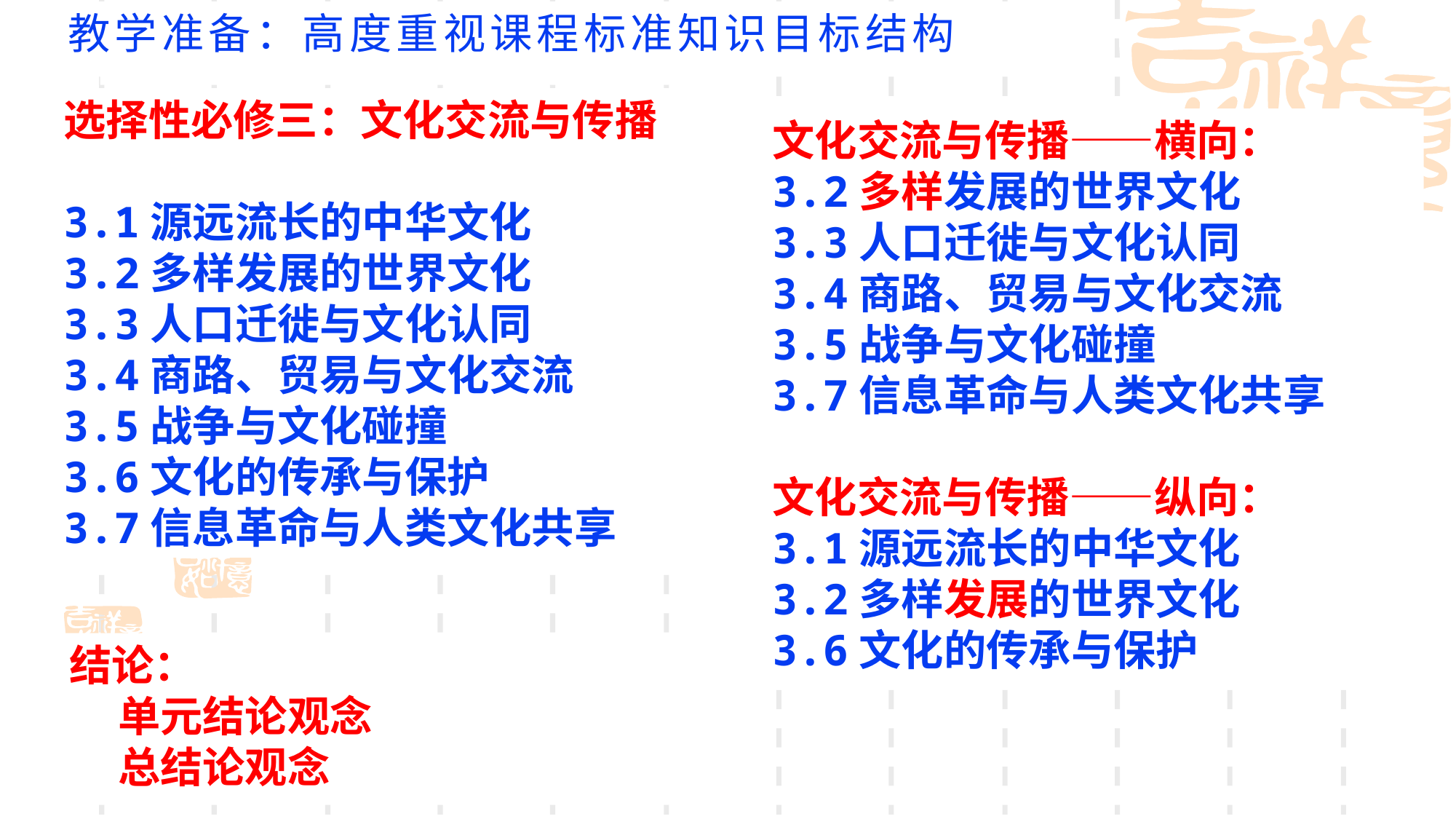

教学准备：高度重视课程标准知识目标结构

选择性必修三：文化交流与传播

3.1源远流长的中华文化
3.2多样发展的世界文化
3.3人口迁徙与文化认同
3.4商路、贸易与文化交流
3.5战争与文化碰撞
3.6文化的传承与保护
3.7信息革命与人类文化共享
文化交流与传播——横向：
3.2多样发展的世界文化
3.3人口迁徙与文化认同
3.4商路、贸易与文化交流
3.5战争与文化碰撞
3.7信息革命与人类文化共享

文化交流与传播——纵向：
3.1源远流长的中华文化
3.2多样发展的世界文化
3.6文化的传承与保护
结论：
    单元结论观念
    总结论观念